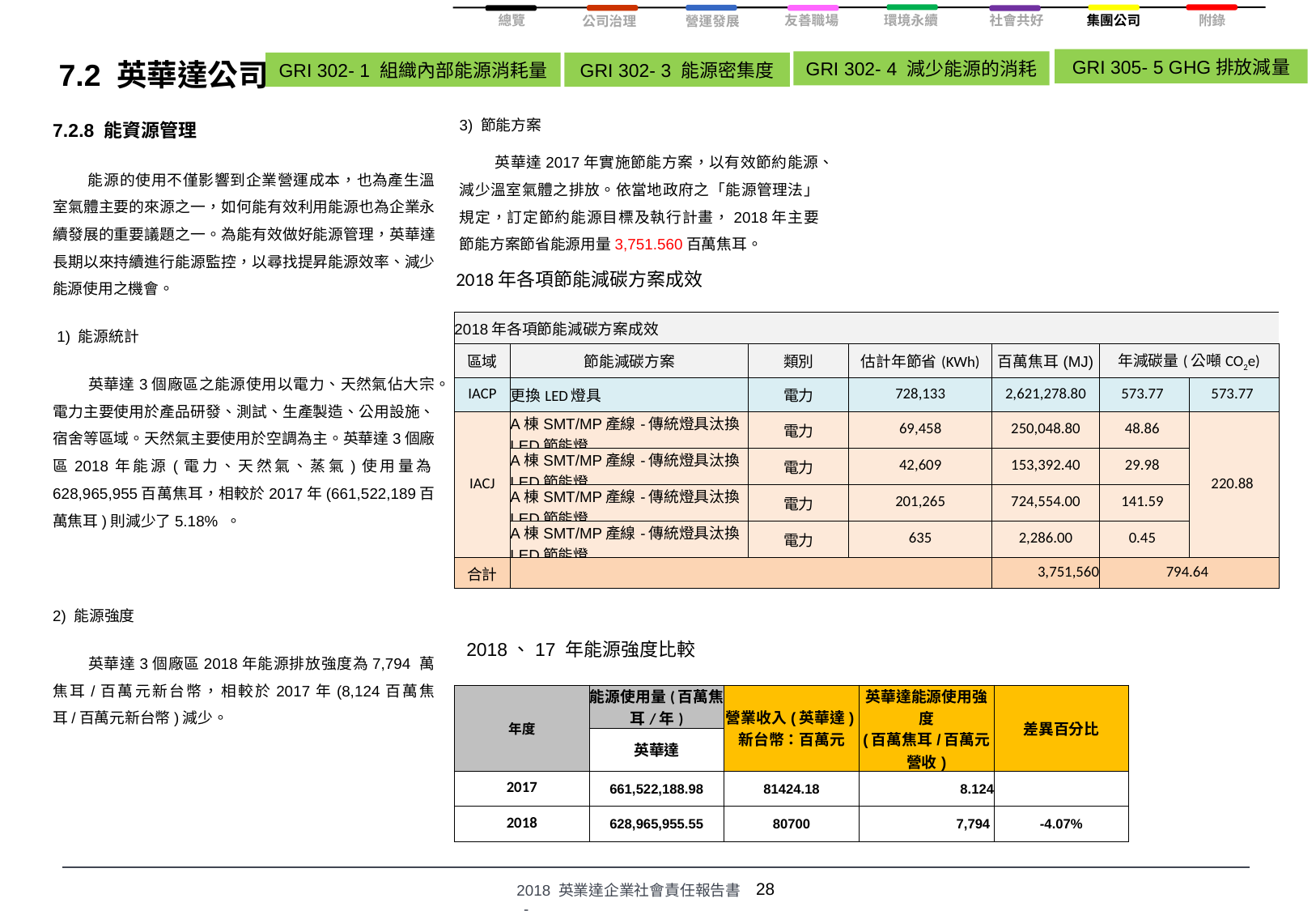

# 7.2 英華達公司

GRI 305- 5 GHG排放減量
GRI 302- 4 減少能源的消耗
GRI 302- 1 組織內部能源消耗量
GRI 302- 3 能源密集度
3) 節能方案
英華達2017年實施節能方案，以有效節約能源、減少溫室氣體之排放。依當地政府之「能源管理法」規定，訂定節約能源目標及執行計畫，2018年主要節能方案節省能源用量3,751.560百萬焦耳。

7.2.8 能資源管理
能源的使用不僅影響到企業營運成本，也為產生溫室氣體主要的來源之一，如何能有效利用能源也為企業永續發展的重要議題之一。為能有效做好能源管理，英華達長期以來持續進行能源監控，以尋找提昇能源效率、減少能源使用之機會。
 1) 能源統計
英華達3個廠區之能源使用以電力、天然氣佔大宗。電力主要使用於產品研發、測試、生產製造、公用設施、宿舍等區域。天然氣主要使用於空調為主。英華達3個廠區2018年能源(電力、天然氣、蒸氣)使用量為628,965,955百萬焦耳，相較於2017年(661,522,189百萬焦耳)則減少了5.18% 。

2) 能源強度
英華達3個廠區2018年能源排放強度為7,794 萬焦耳/百萬元新台幣，相較於2017年(8,124百萬焦耳/百萬元新台幣)減少。

2018年各項節能減碳方案成效
| 2018年各項節能減碳方案成效 |  |  |  |  |  |  |
| --- | --- | --- | --- | --- | --- | --- |
| 區域 | 節能減碳方案 | 類別 | 估計年節省(KWh) | 百萬焦耳(MJ) | 年減碳量(公噸CO2e) |  |
| IACP | 更換LED燈具 | 電力 | 728,133 | 2,621,278.80 | 573.77 | 573.77 |
| IACJ | A棟SMT/MP產線-傳統燈具汰換LED節能燈 | 電力 | 69,458 | 250,048.80 | 48.86 | 220.88 |
|  | A棟SMT/MP產線-傳統燈具汰換LED節能燈 | 電力 | 42,609 | 153,392.40 | 29.98 |  |
|  | A棟SMT/MP產線-傳統燈具汰換LED節能燈 | 電力 | 201,265 | 724,554.00 | 141.59 |  |
|  | A棟SMT/MP產線-傳統燈具汰換LED節能燈 | 電力 | 635 | 2,286.00 | 0.45 |  |
| 合計 |  |  |  | 3,751,560 | 794.64 |  |
2018、17 年能源強度比較
| 年度 | 能源使用量(百萬焦耳/年) | 營業收入(英華達)新台幣：百萬元 | 英華達能源使用強度 | 差異百分比 |
| --- | --- | --- | --- | --- |
|  | 英華達 |  | (百萬焦耳/百萬元營收) |  |
| 2017 | 661,522,188.98 | 81424.18 | 8.124 |  |
| 2018 | 628,965,955.55 | 80700 | 7,794 | -4.07% |